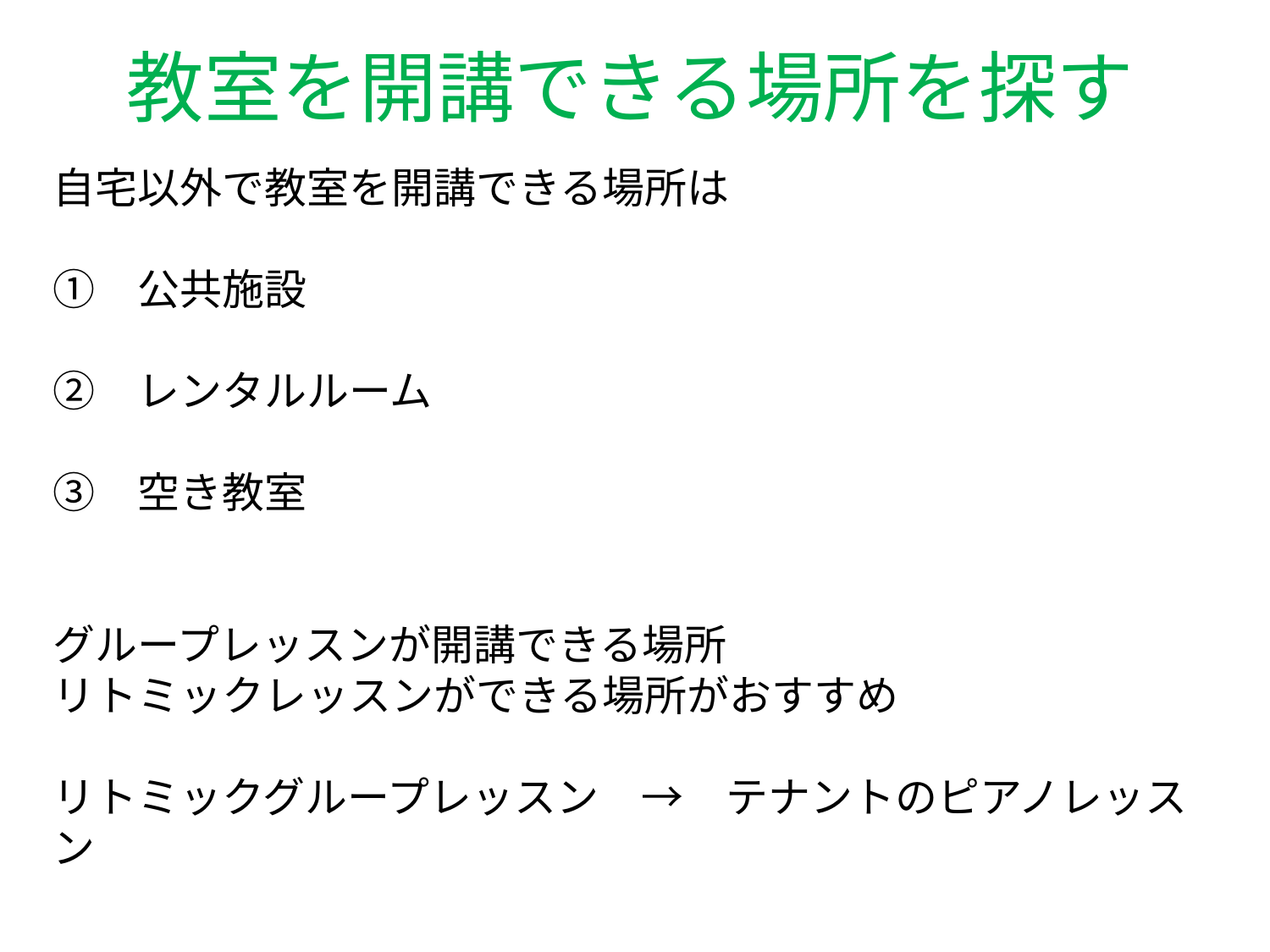

教室を開講できる場所を探す
# 自宅以外で教室を開講できる場所は ①　公共施設 ②　レンタルルーム ③　空き教室 グループレッスンが開講できる場所 リトミックレッスンができる場所がおすすめ リトミックグループレッスン　→　テナントのピアノレッスン